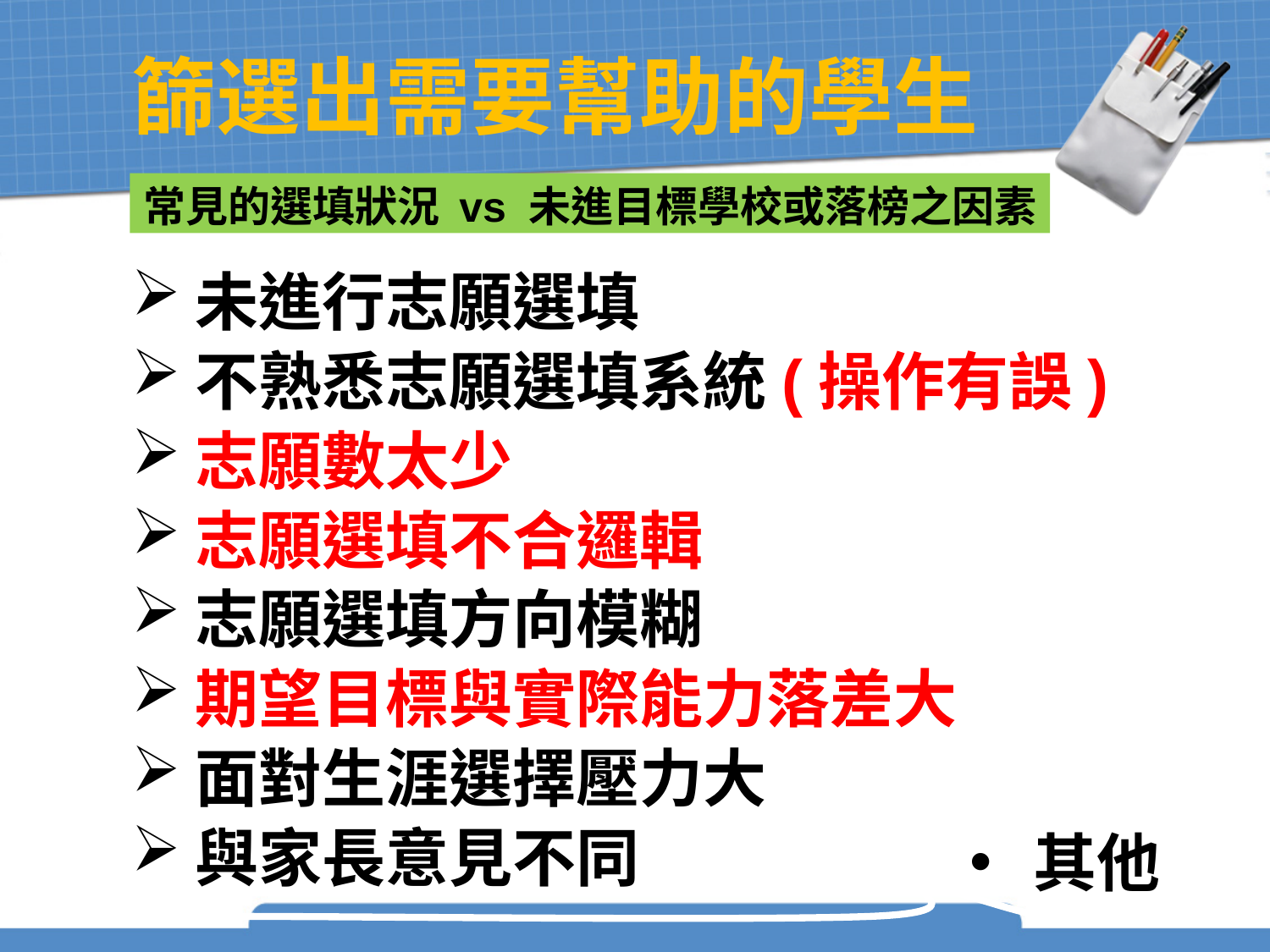

篩選出需要幫助的學生
常見的選填狀況 vs 未進目標學校或落榜之因素
未進行志願選填

不熟悉志願選填系統(操作有誤)

志願數太少
志願選填不合邏輯
志願選填方向模糊
期望目標與實際能力落差大
面對生涯選擇壓力大
與家長意見不同
8
其他